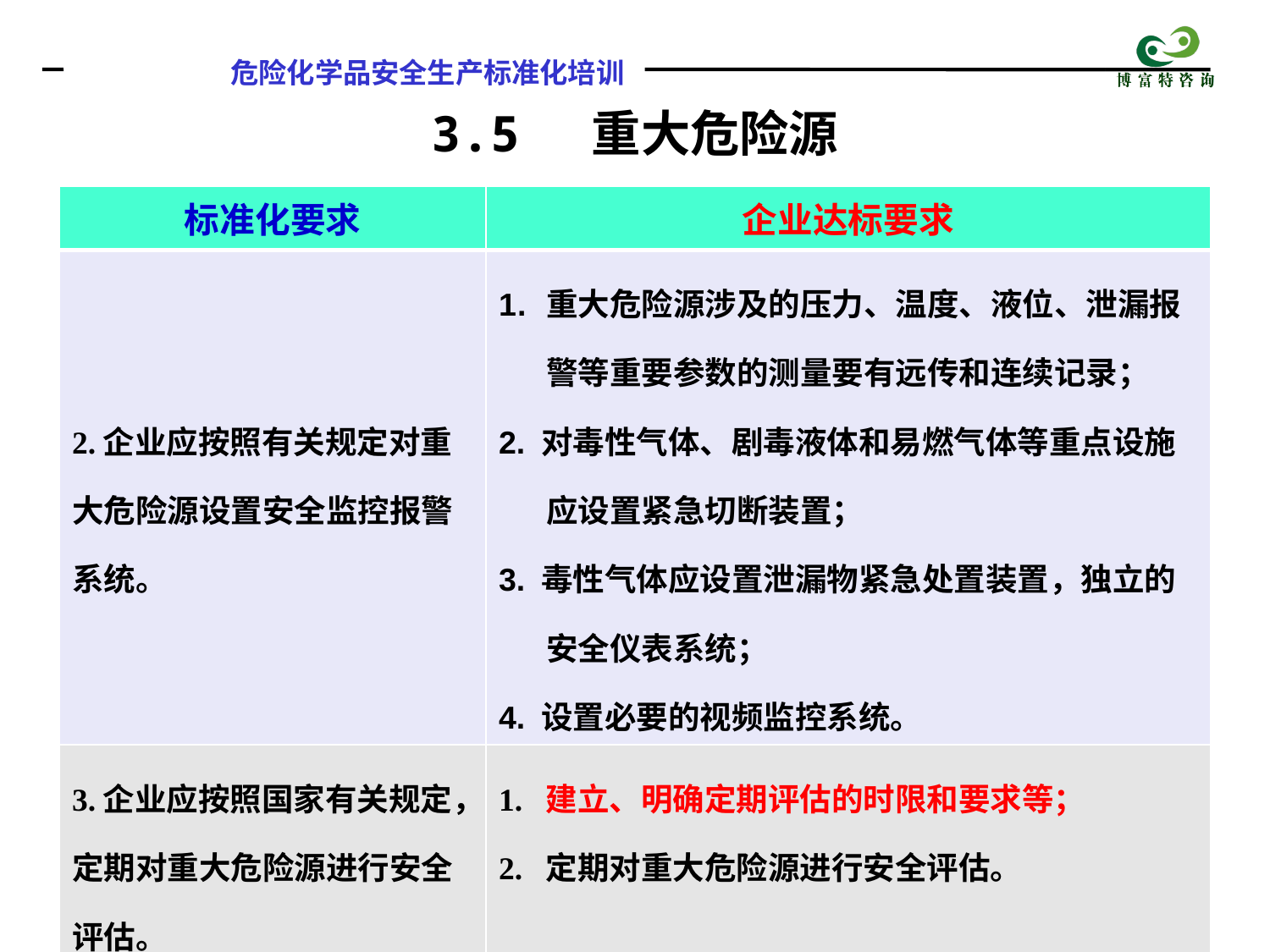

3.5  重大危险源
| 标准化要求 | 企业达标要求 |
| --- | --- |
| 2.企业应按照有关规定对重大危险源设置安全监控报警系统。 | 重大危险源涉及的压力、温度、液位、泄漏报警等重要参数的测量要有远传和连续记录； 2. 对毒性气体、剧毒液体和易燃气体等重点设施应设置紧急切断装置； 3. 毒性气体应设置泄漏物紧急处置装置，独立的安全仪表系统； 4. 设置必要的视频监控系统。 |
| 3.企业应按照国家有关规定，定期对重大危险源进行安全评估。 | 1. 建立、明确定期评估的时限和要求等； 2. 定期对重大危险源进行安全评估。 |